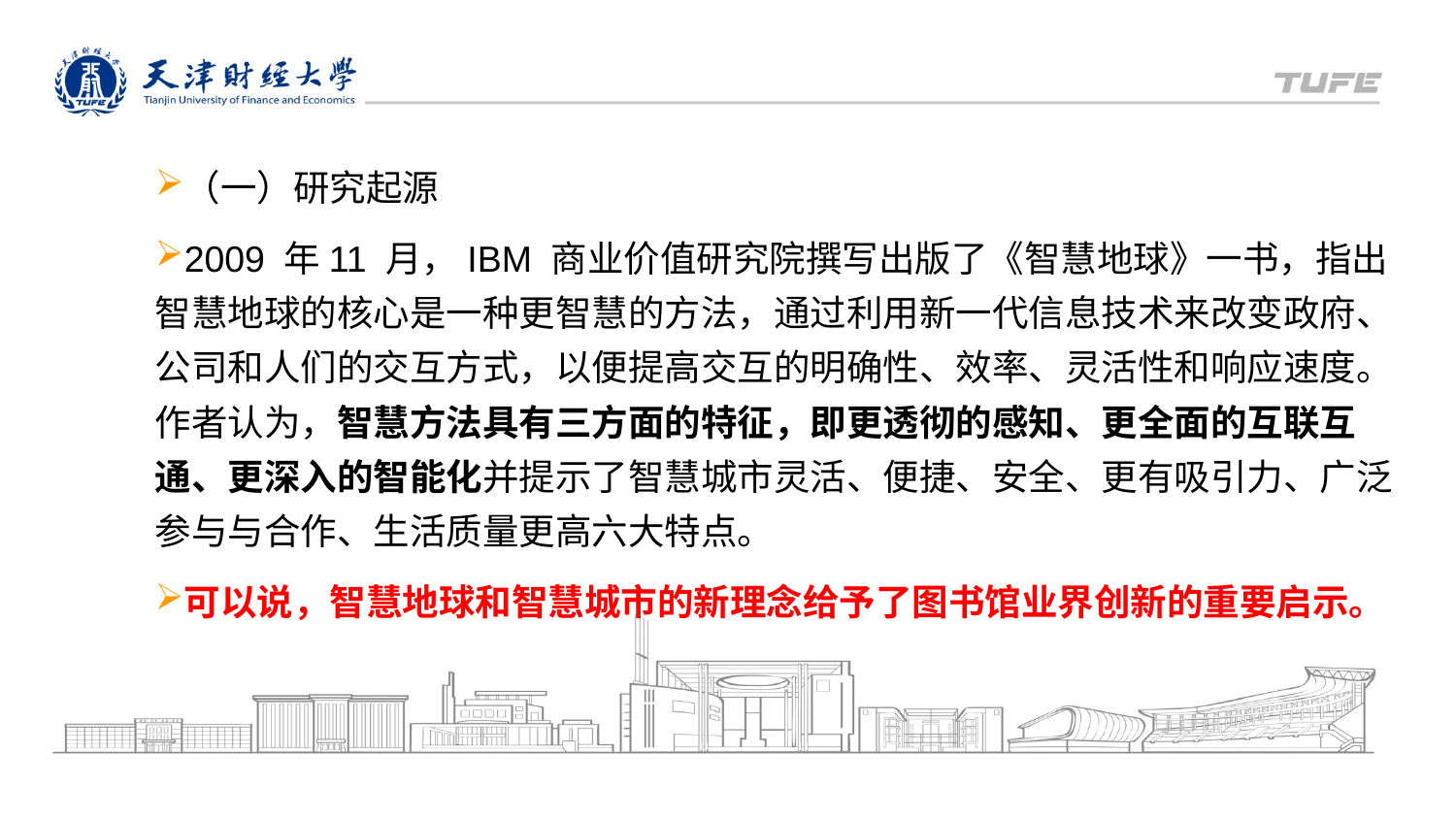

（一）研究起源
2009 年11 月，IBM 商业价值研究院撰写出版了《智慧地球》一书，指出智慧地球的核心是一种更智慧的方法，通过利用新一代信息技术来改变政府、公司和人们的交互方式，以便提高交互的明确性、效率、灵活性和响应速度。作者认为，智慧方法具有三方面的特征，即更透彻的感知、更全面的互联互通、更深入的智能化并提示了智慧城市灵活、便捷、安全、更有吸引力、广泛参与与合作、生活质量更高六大特点。
可以说，智慧地球和智慧城市的新理念给予了图书馆业界创新的重要启示。
天津财经大学XX
XXXX年X月X日